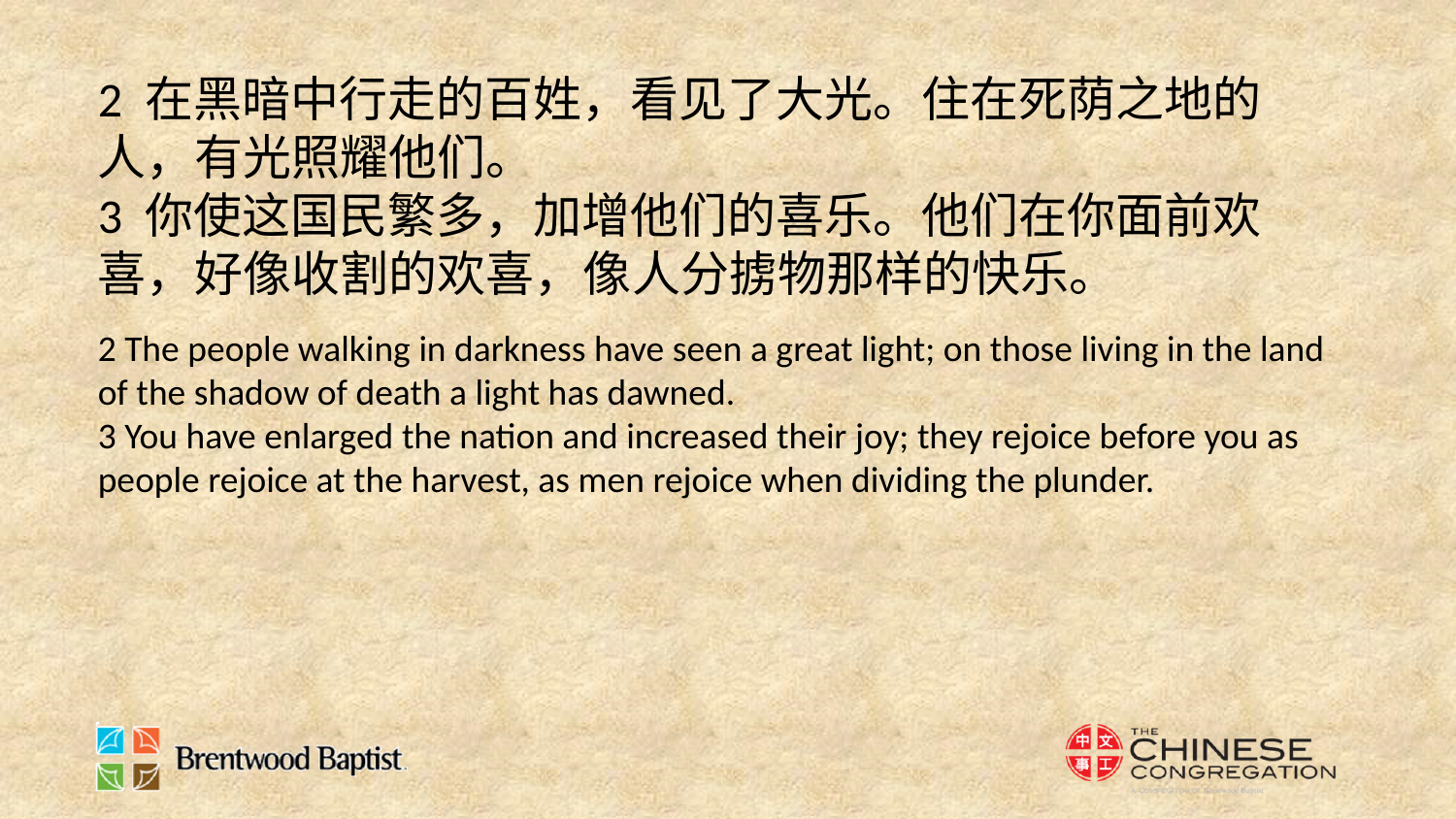

2 在黑暗中行走的百姓，看见了大光。住在死荫之地的人，有光照耀他们。
3 你使这国民繁多，加增他们的喜乐。他们在你面前欢喜，好像收割的欢喜，像人分掳物那样的快乐。

2 The people walking in darkness have seen a great light; on those living in the land of the shadow of death a light has dawned.
3 You have enlarged the nation and increased their joy; they rejoice before you as people rejoice at the harvest, as men rejoice when dividing the plunder.